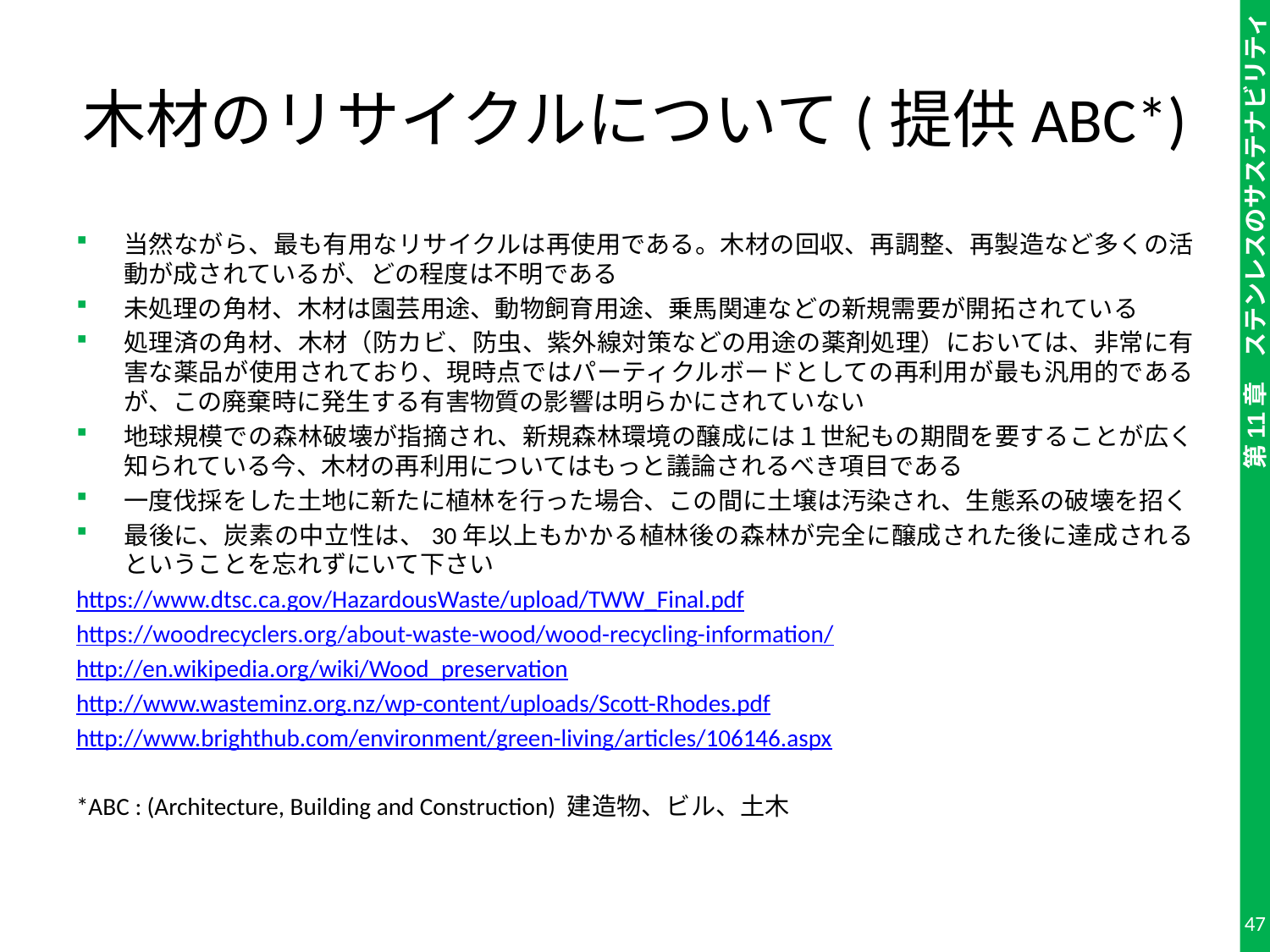

# 木材のリサイクルについて(提供ABC*)
当然ながら、最も有用なリサイクルは再使用である。木材の回収、再調整、再製造など多くの活動が成されているが、どの程度は不明である
未処理の角材、木材は園芸用途、動物飼育用途、乗馬関連などの新規需要が開拓されている
処理済の角材、木材（防カビ、防虫、紫外線対策などの用途の薬剤処理）においては、非常に有害な薬品が使用されており、現時点ではパーティクルボードとしての再利用が最も汎用的であるが、この廃棄時に発生する有害物質の影響は明らかにされていない
地球規模での森林破壊が指摘され、新規森林環境の醸成には１世紀もの期間を要することが広く知られている今、木材の再利用についてはもっと議論されるべき項目である
一度伐採をした土地に新たに植林を行った場合、この間に土壌は汚染され、生態系の破壊を招く
最後に、炭素の中立性は、30年以上もかかる植林後の森林が完全に醸成された後に達成されるということを忘れずにいて下さい
https://www.dtsc.ca.gov/HazardousWaste/upload/TWW_Final.pdf
https://woodrecyclers.org/about-waste-wood/wood-recycling-information/
http://en.wikipedia.org/wiki/Wood_preservation
http://www.wasteminz.org.nz/wp-content/uploads/Scott-Rhodes.pdf
http://www.brighthub.com/environment/green-living/articles/106146.aspx

*ABC : (Architecture, Building and Construction) 建造物、ビル、土木
47